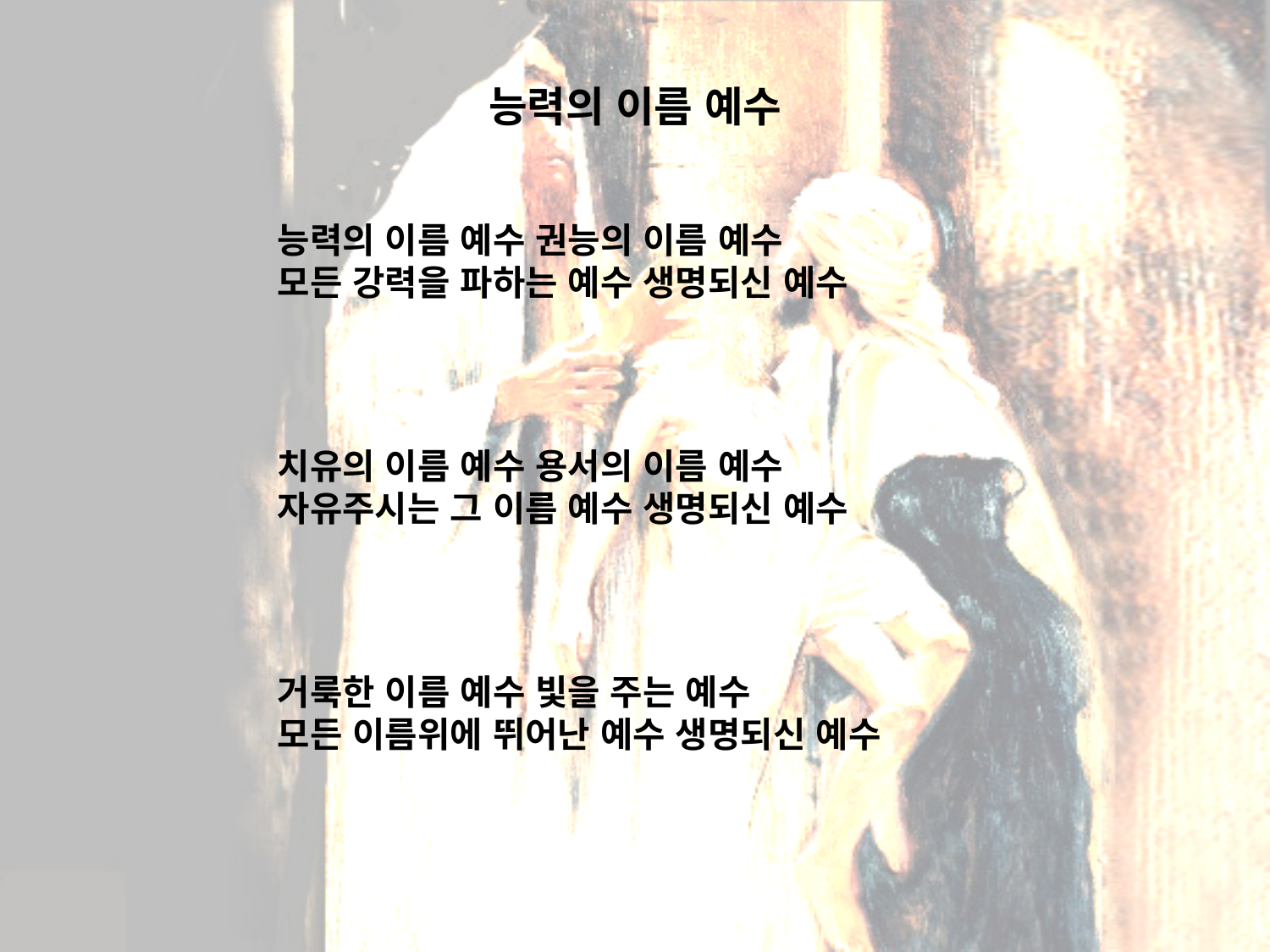

# 능력의 이름 예수
능력의 이름 예수 권능의 이름 예수
모든 강력을 파하는 예수 생명되신 예수

치유의 이름 예수 용서의 이름 예수
자유주시는 그 이름 예수 생명되신 예수

거룩한 이름 예수 빛을 주는 예수
모든 이름위에 뛰어난 예수 생명되신 예수